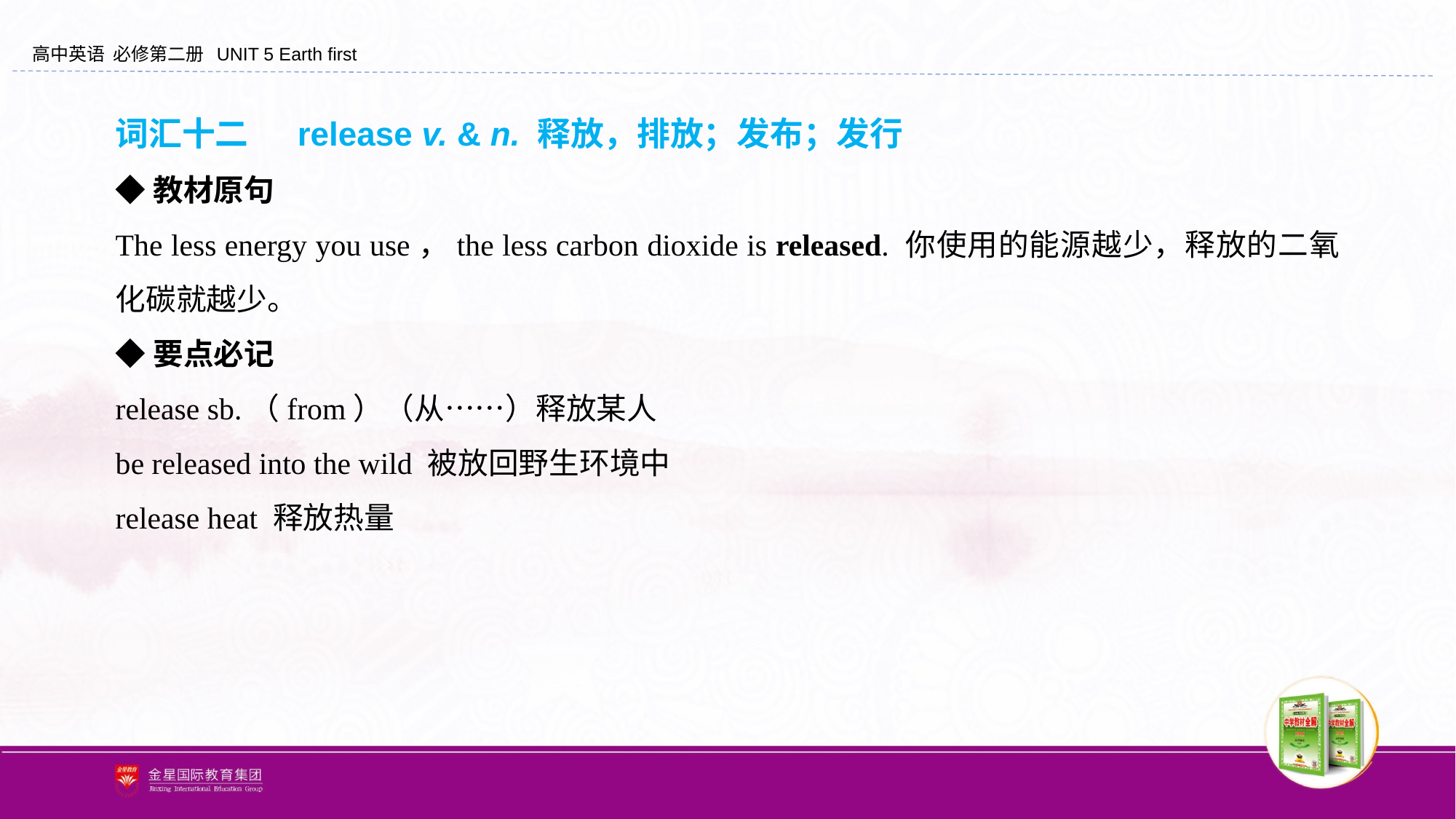

词汇十二 　release v. & n. 释放，排放；发布；发行
◆教材原句
The less energy you use，the less carbon dioxide is released. 你使用的能源越少，释放的二氧化碳就越少。
◆要点必记
release sb.（from）（从……）释放某人
be released into the wild 被放回野生环境中
release heat 释放热量